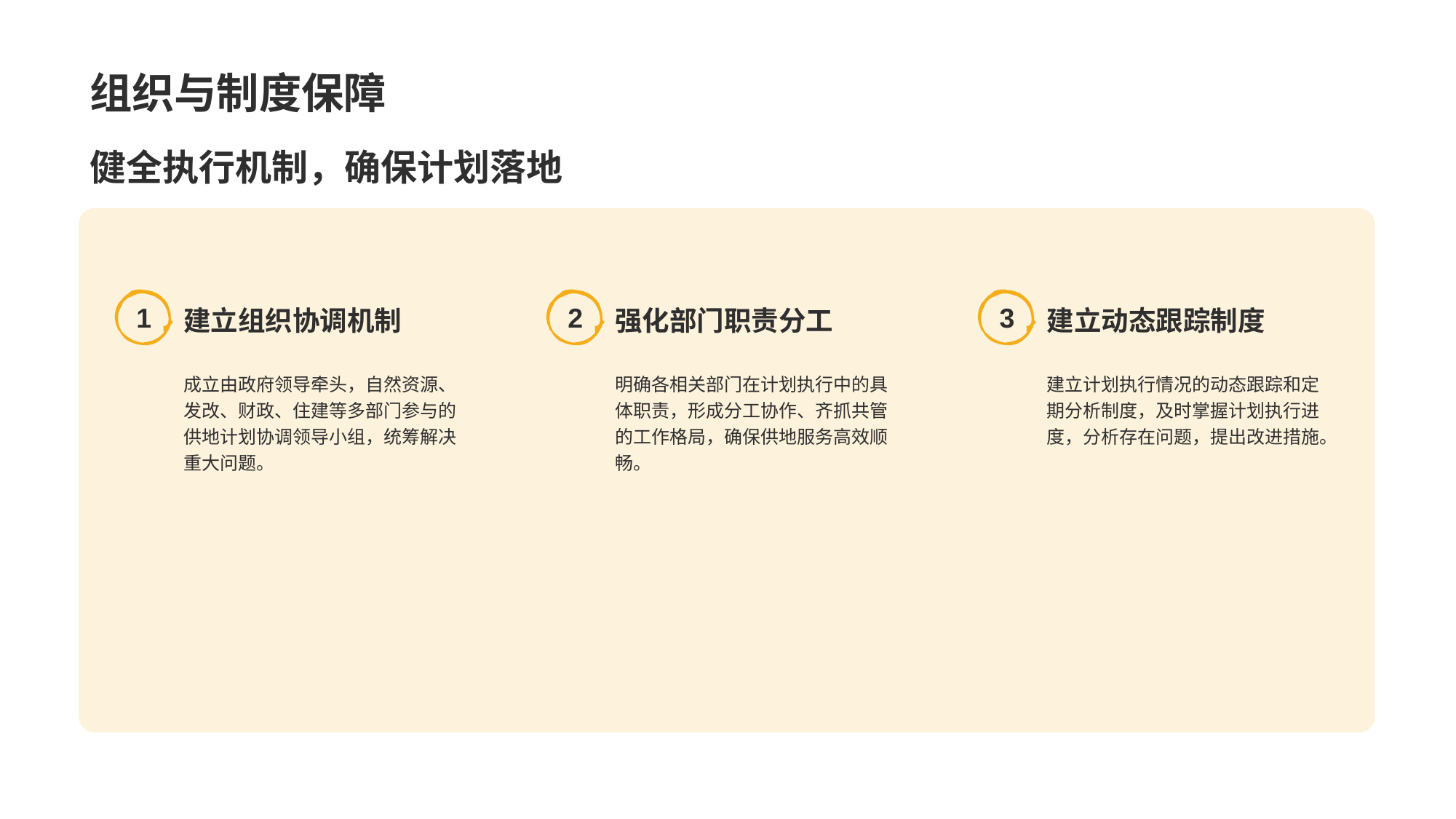

组织与制度保障
健全执行机制，确保计划落地

建立组织协调机制
1
成立由政府领导牵头，自然资源、发改、财政、住建等多部门参与的供地计划协调领导小组，统筹解决重大问题。
强化部门职责分工
2
明确各相关部门在计划执行中的具体职责，形成分工协作、齐抓共管的工作格局，确保供地服务高效顺畅。
建立动态跟踪制度
3
建立计划执行情况的动态跟踪和定期分析制度，及时掌握计划执行进度，分析存在问题，提出改进措施。